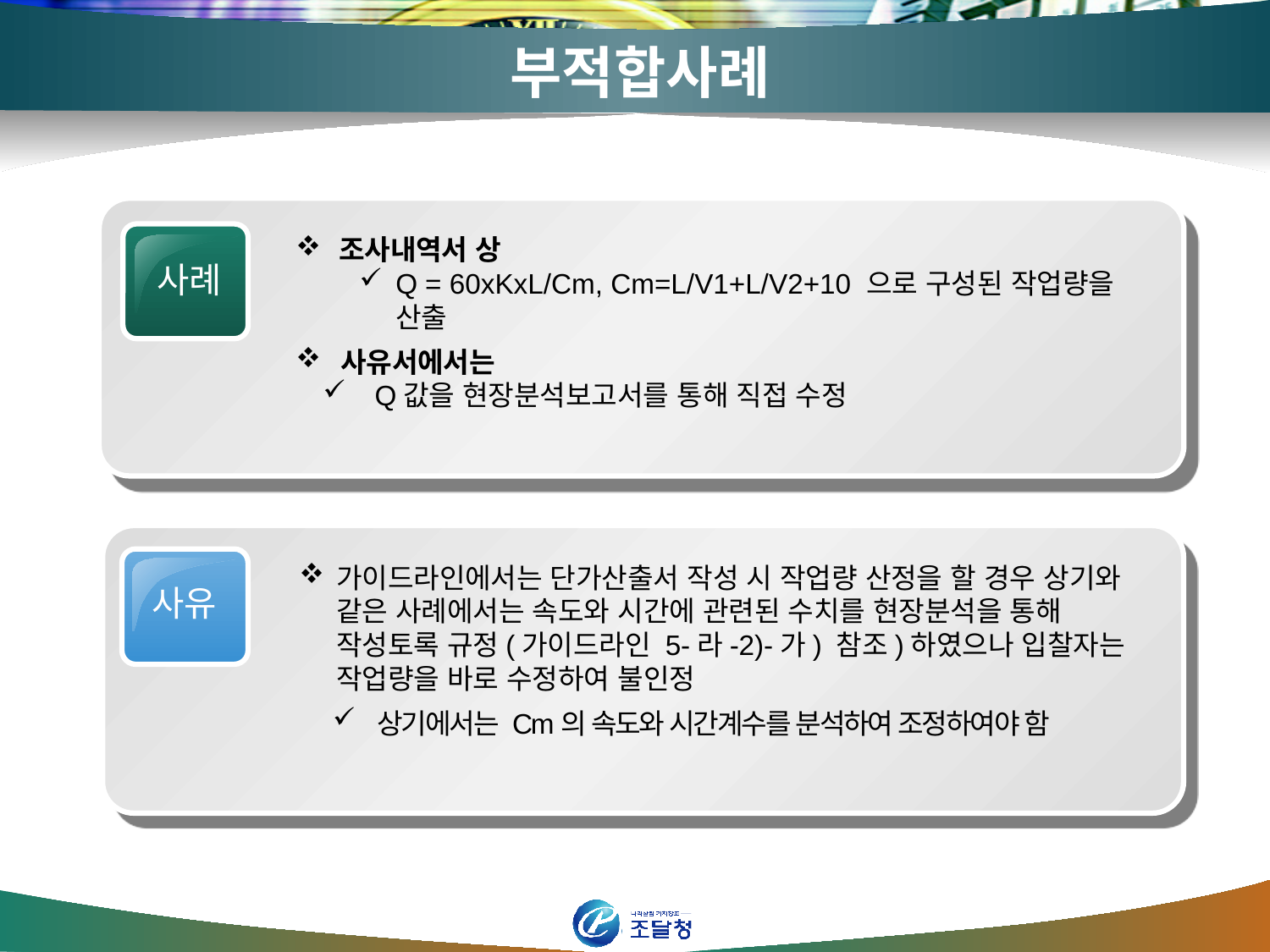

# 부적합사례

사례
 조사내역서 상
Q = 60xKxL/Cm, Cm=L/V1+L/V2+10 으로 구성된 작업량을 산출

 사유서에서는
  Q값을 현장분석보고서를 통해 직접 수정

사유
가이드라인에서는 단가산출서 작성 시 작업량 산정을 할 경우 상기와 같은 사례에서는 속도와 시간에 관련된 수치를 현장분석을 통해 작성토록 규정(가이드라인 5-라-2)-가) 참조)하였으나 입찰자는 작업량을 바로 수정하여 불인정

 상기에서는 Cm의 속도와 시간계수를 분석하여 조정하여야 함